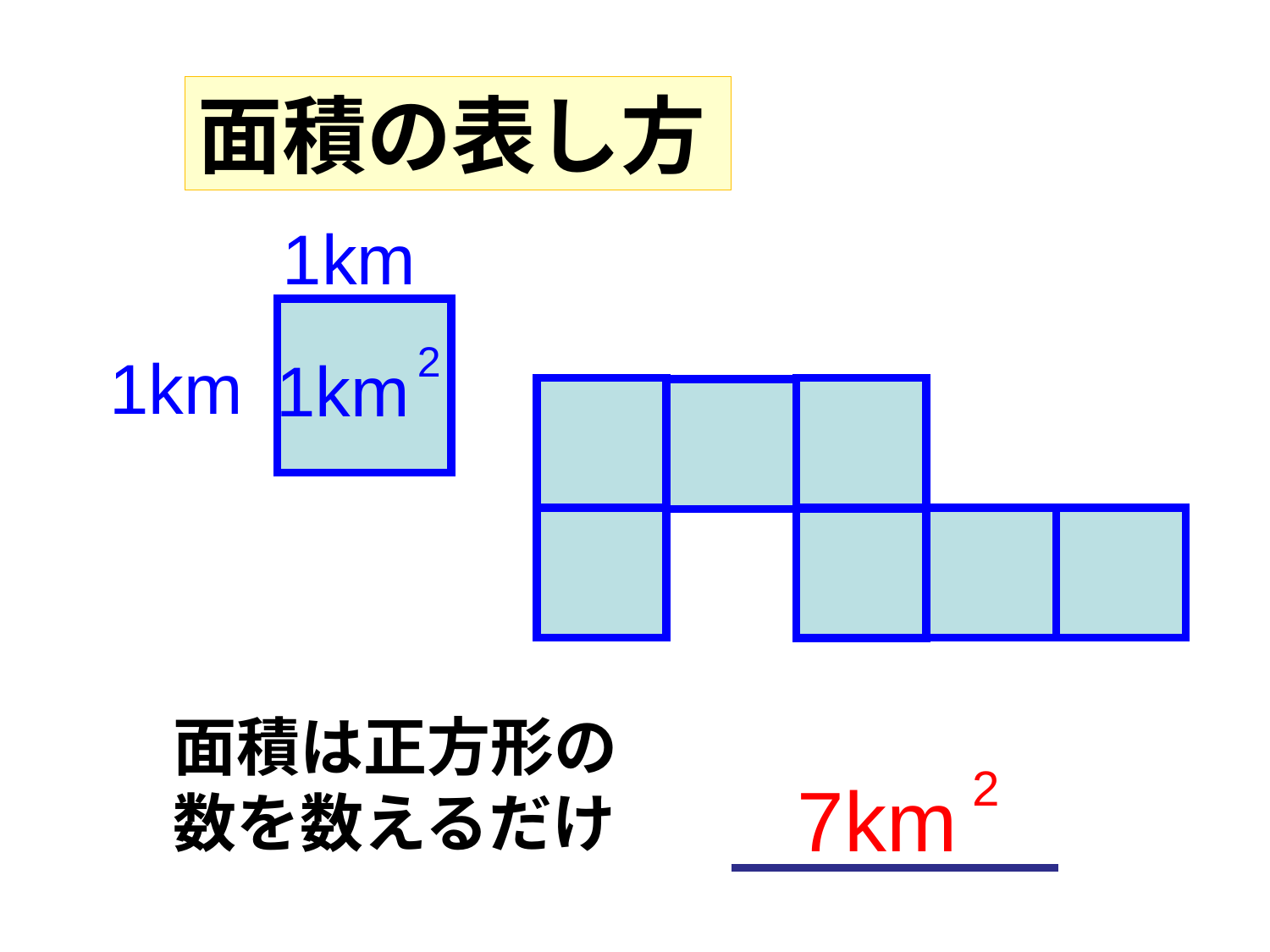

面積の表し方
1km

2
1km
1km

面積は正方形の数を数えるだけ
2
7km